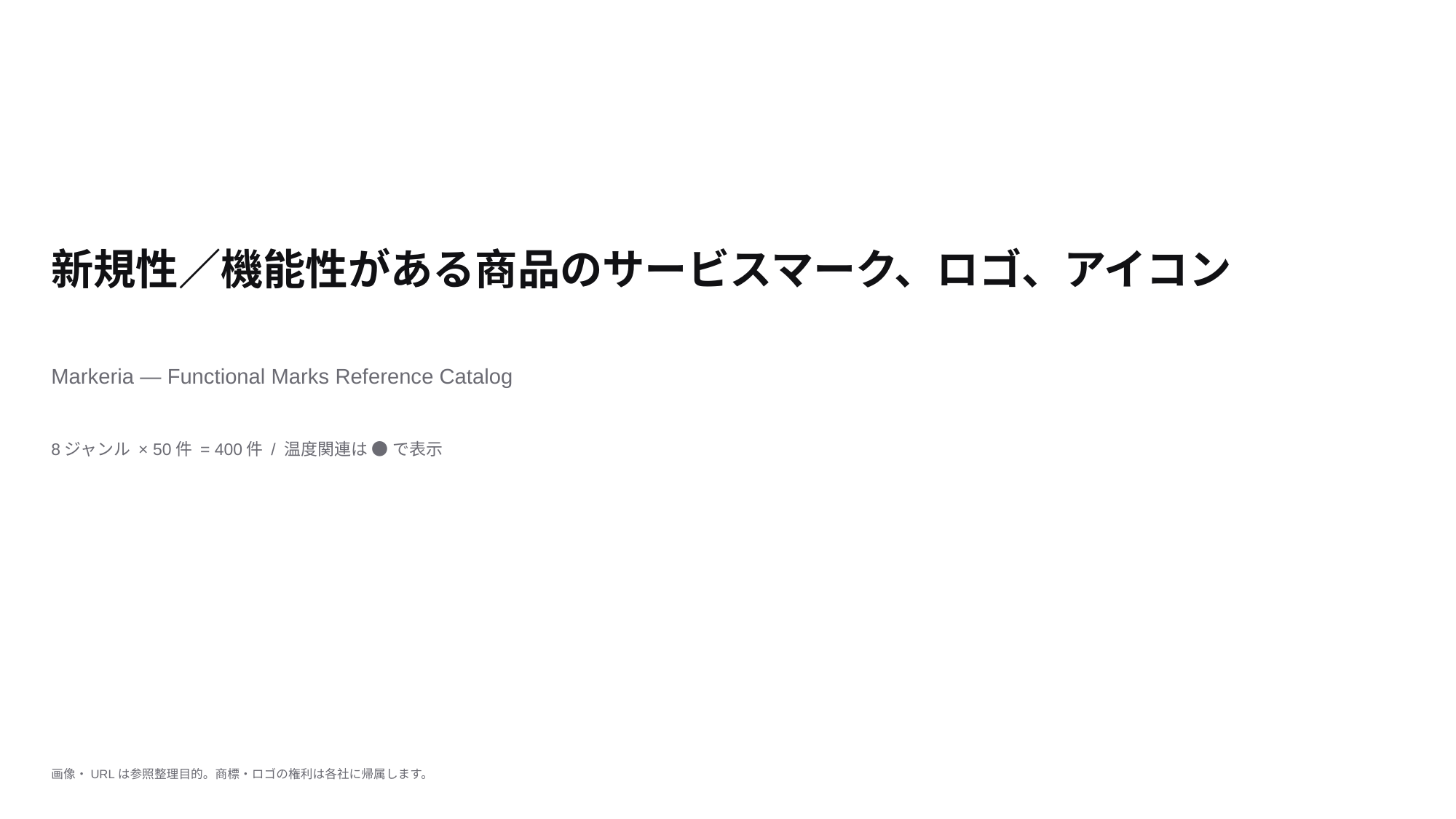

新規性／機能性がある商品のサービスマーク、ロゴ、アイコン
Markeria — Functional Marks Reference Catalog
8ジャンル × 50件 = 400件 / 温度関連は ● で表示
画像・URLは参照整理目的。商標・ロゴの権利は各社に帰属します。